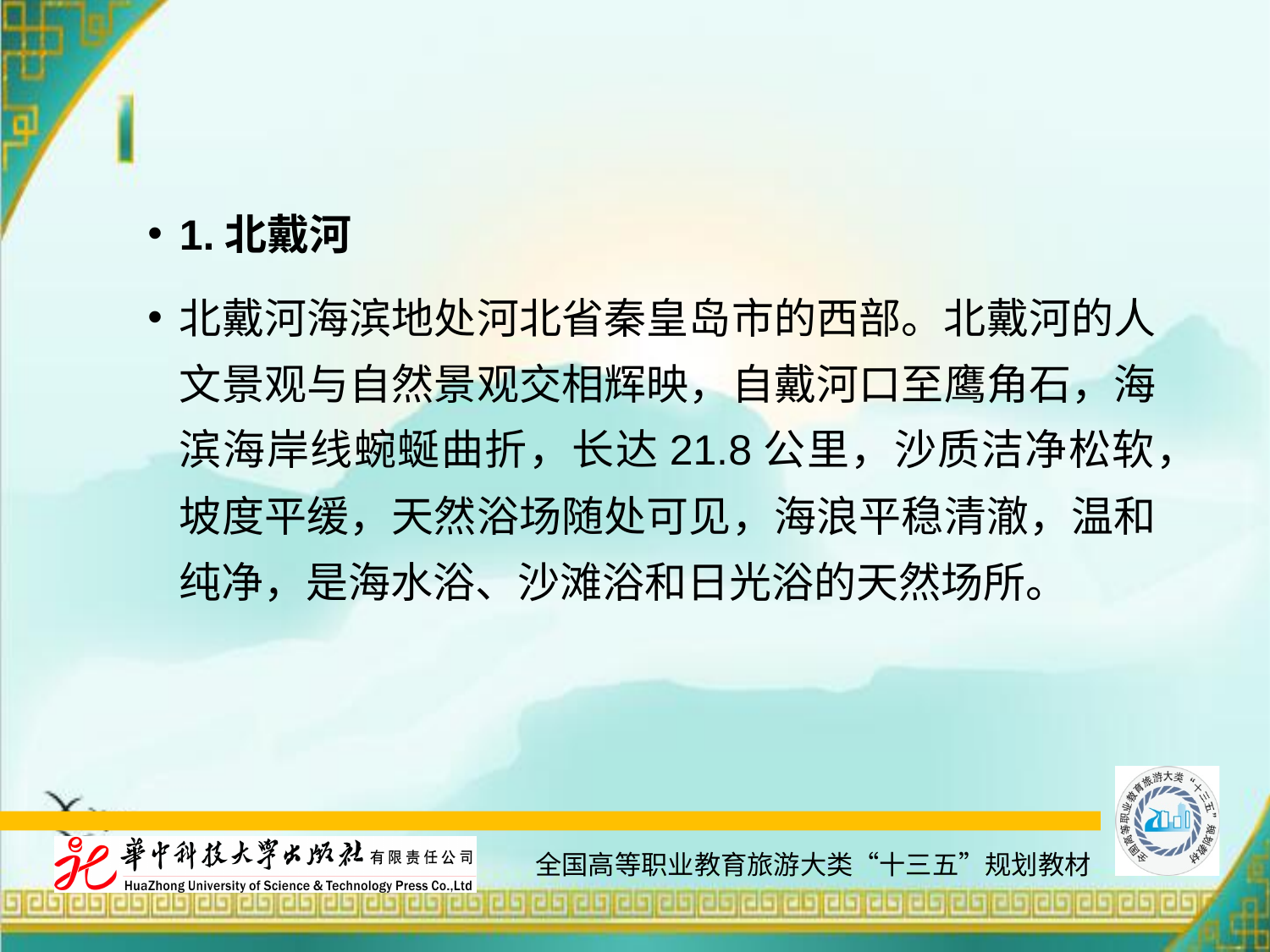

#
1.北戴河
北戴河海滨地处河北省秦皇岛市的西部。北戴河的人文景观与自然景观交相辉映，自戴河口至鹰角石，海滨海岸线蜿蜒曲折，长达21.8公里，沙质洁净松软，坡度平缓，天然浴场随处可见，海浪平稳清澈，温和纯净，是海水浴、沙滩浴和日光浴的天然场所。